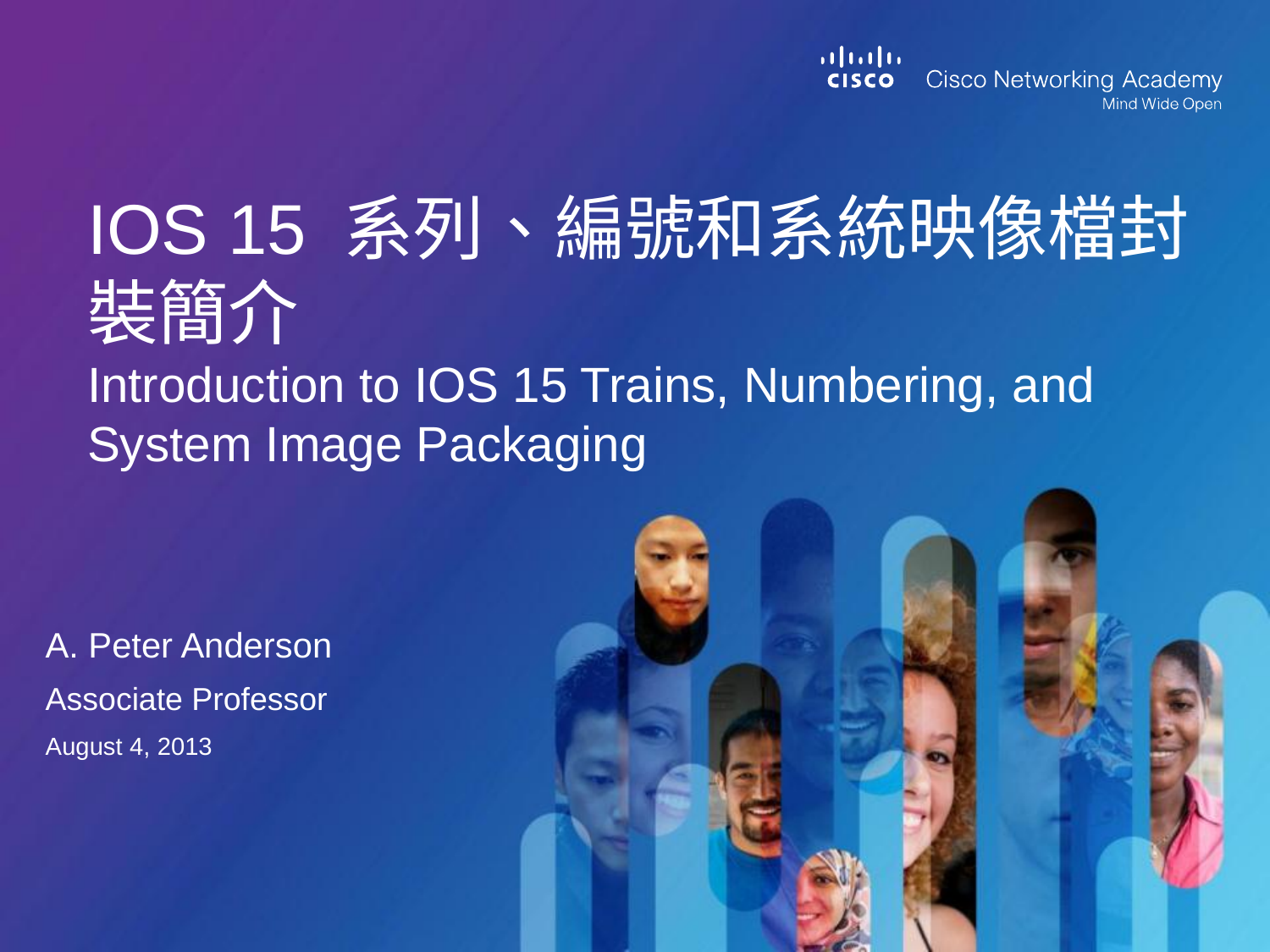

# IOS 15 系列、編號和系統映像檔封裝簡介 Introduction to IOS 15 Trains, Numbering, and System Image Packaging
A. Peter Anderson
Associate Professor
August 4, 2013